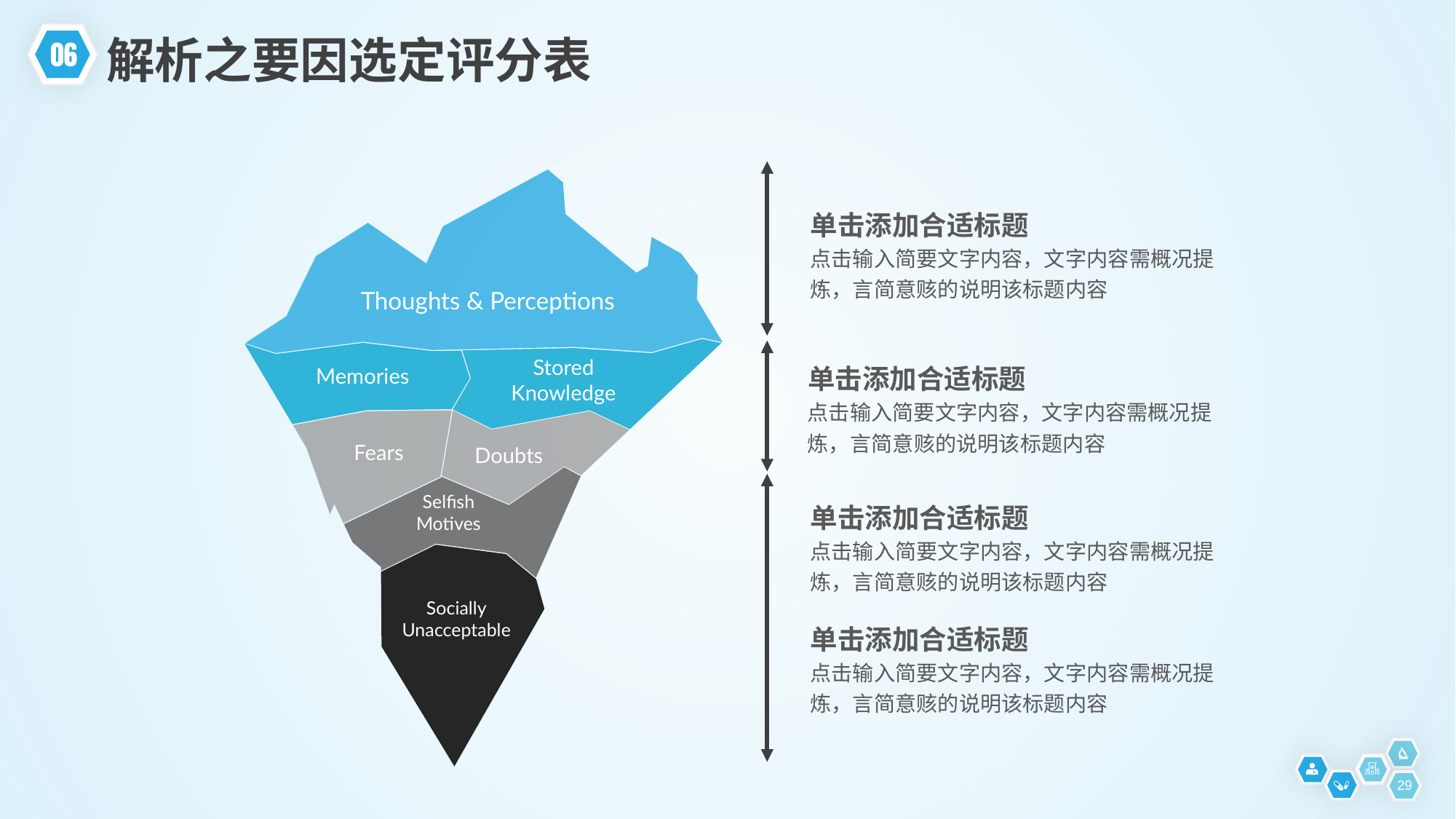

06
解析之要因选定评分表

单击添加合适标题
点击输入简要文字内容，文字内容需概况提炼，言简意赅的说明该标题内容
Thoughts & Perceptions

Stored
Knowledge
单击添加合适标题
点击输入简要文字内容，文字内容需概况提炼，言简意赅的说明该标题内容
Memories

Fears
Doubts

Selfish
Motives
单击添加合适标题
点击输入简要文字内容，文字内容需概况提炼，言简意赅的说明该标题内容

Socially
Unacceptable
单击添加合适标题
点击输入简要文字内容，文字内容需概况提炼，言简意赅的说明该标题内容